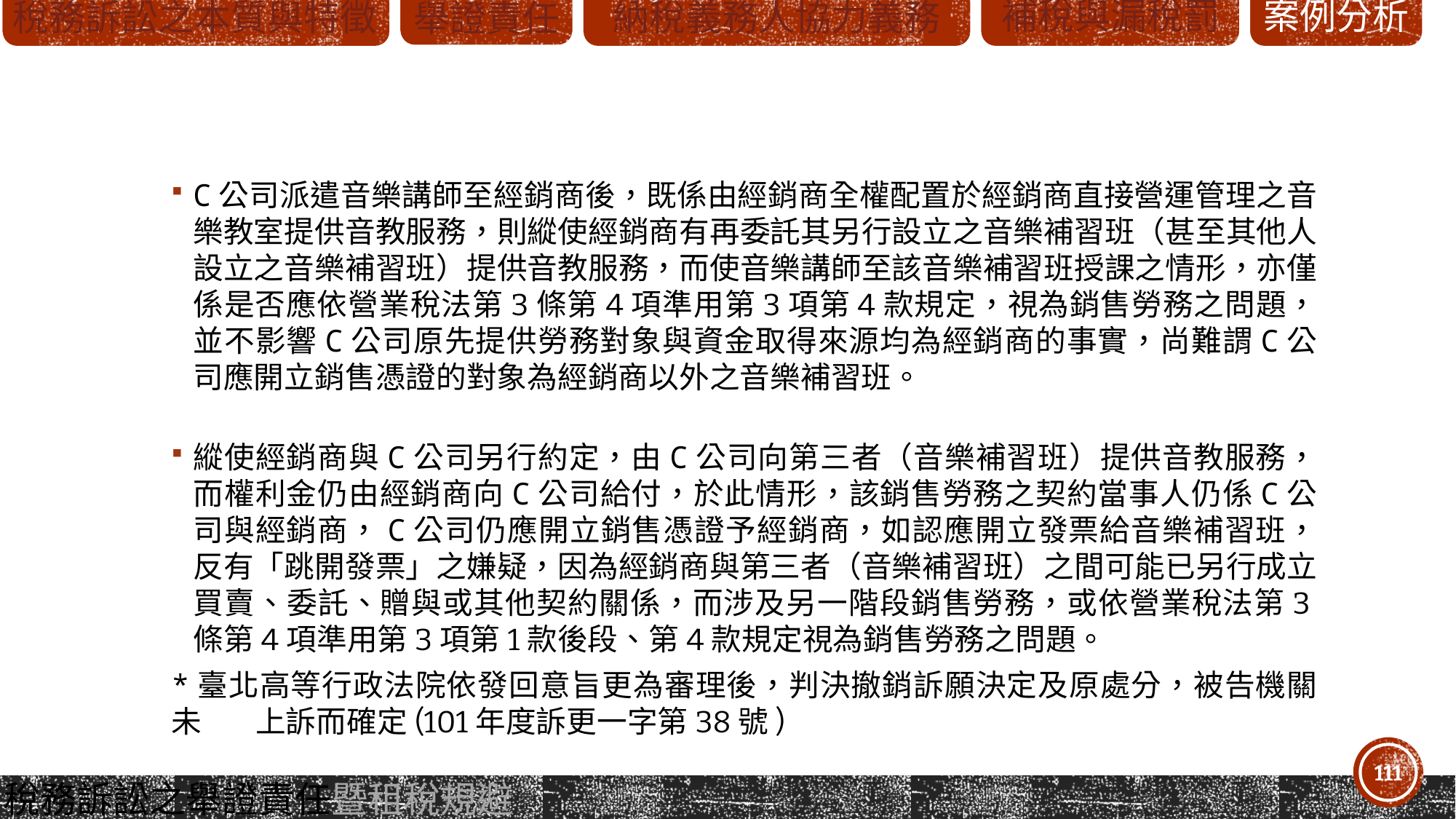

#
C公司派遣音樂講師至經銷商後，既係由經銷商全權配置於經銷商直接營運管理之音樂教室提供音教服務，則縱使經銷商有再委託其另行設立之音樂補習班（甚至其他人設立之音樂補習班）提供音教服務，而使音樂講師至該音樂補習班授課之情形，亦僅係是否應依營業稅法第3條第4項準用第3項第4款規定，視為銷售勞務之問題，並不影響C公司原先提供勞務對象與資金取得來源均為經銷商的事實，尚難謂C公司應開立銷售憑證的對象為經銷商以外之音樂補習班。

縱使經銷商與C公司另行約定，由C公司向第三者（音樂補習班）提供音教服務，而權利金仍由經銷商向C公司給付，於此情形，該銷售勞務之契約當事人仍係C公司與經銷商，C公司仍應開立銷售憑證予經銷商，如認應開立發票給音樂補習班，反有「跳開發票」之嫌疑，因為經銷商與第三者（音樂補習班）之間可能已另行成立買賣、委託、贈與或其他契約關係，而涉及另一階段銷售勞務，或依營業稅法第3條第4項準用第3項第1款後段、第4款規定視為銷售勞務之問題。
*臺北高等行政法院依發回意旨更為審理後，判決撤銷訴願決定及原處分，被告機關未        上訴而確定(101年度訴更一字第38號)
111